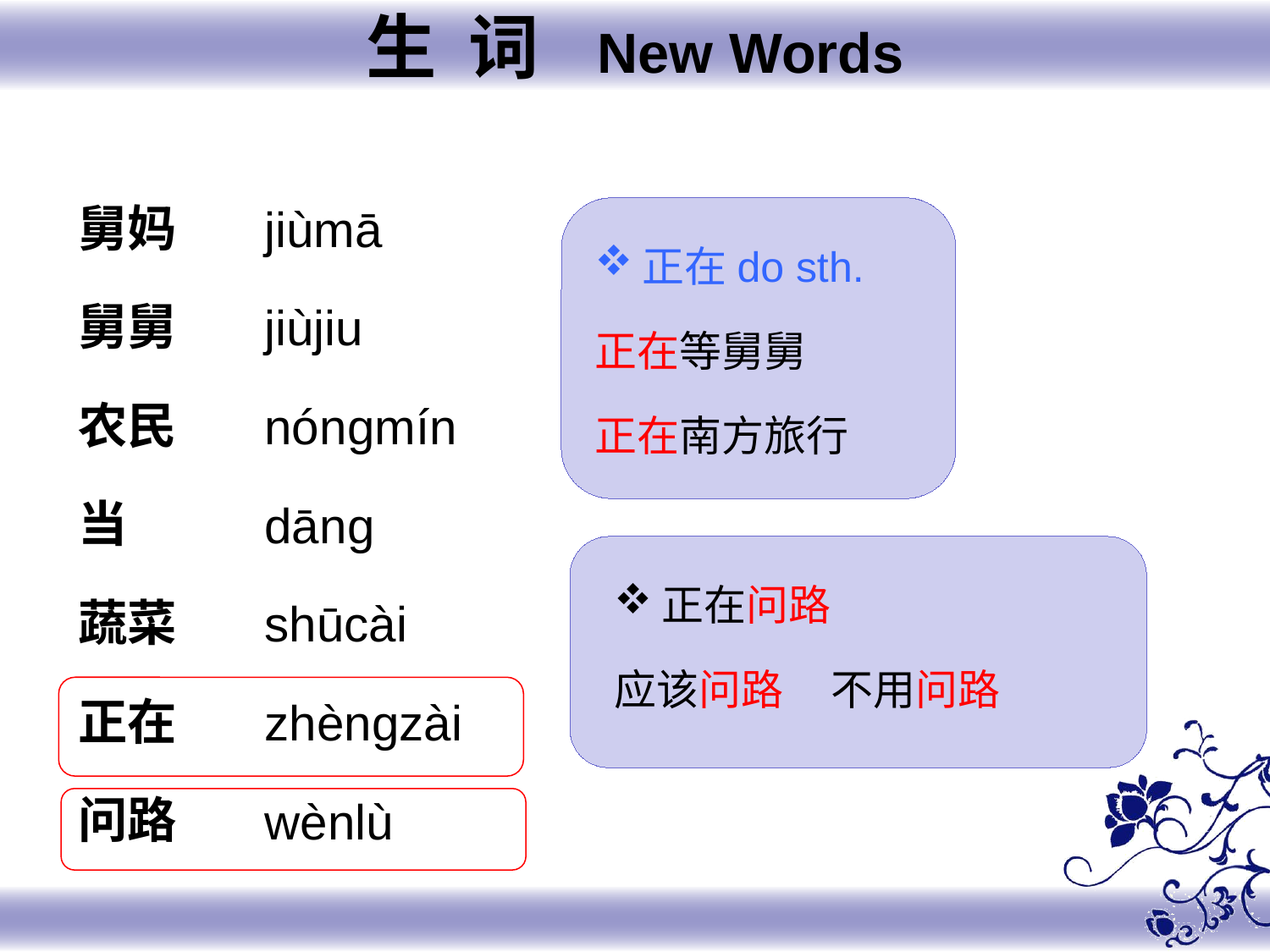

生  词   New Words
舅妈
舅舅
农民
当
蔬菜
正在
问路
jiùmā
jiùjiu
nónɡmín
dānɡ
shūcài
zhènɡzài
wènlù

正在do sth.
正在等舅舅
正在南方旅行

正在问路
应该问路     不用问路